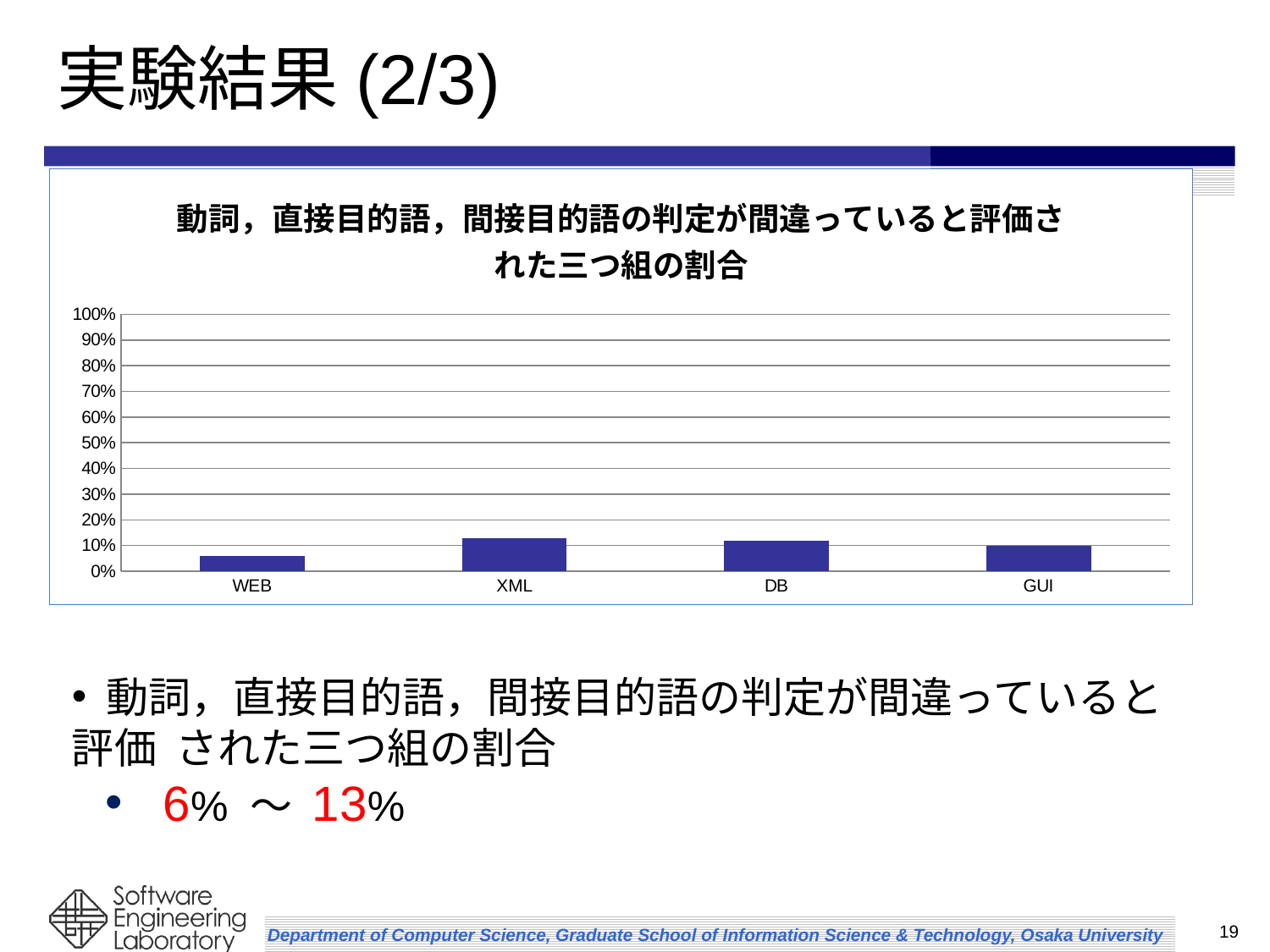

# 実験結果(2/3)

### Chart: 動詞，直接目的語，間接目的語の判定が間違っていると評価された三つ組の割合

| Category |  |
|---|---|
| WEB | 0.06000000000000003 |
| XML | 0.13 |
| DB | 0.12000000000000002 |
| GUI | 0.1 |
 動詞，直接目的語，間接目的語の判定が間違っていると評価  された三つ組の割合
  6% ～ 13%
19